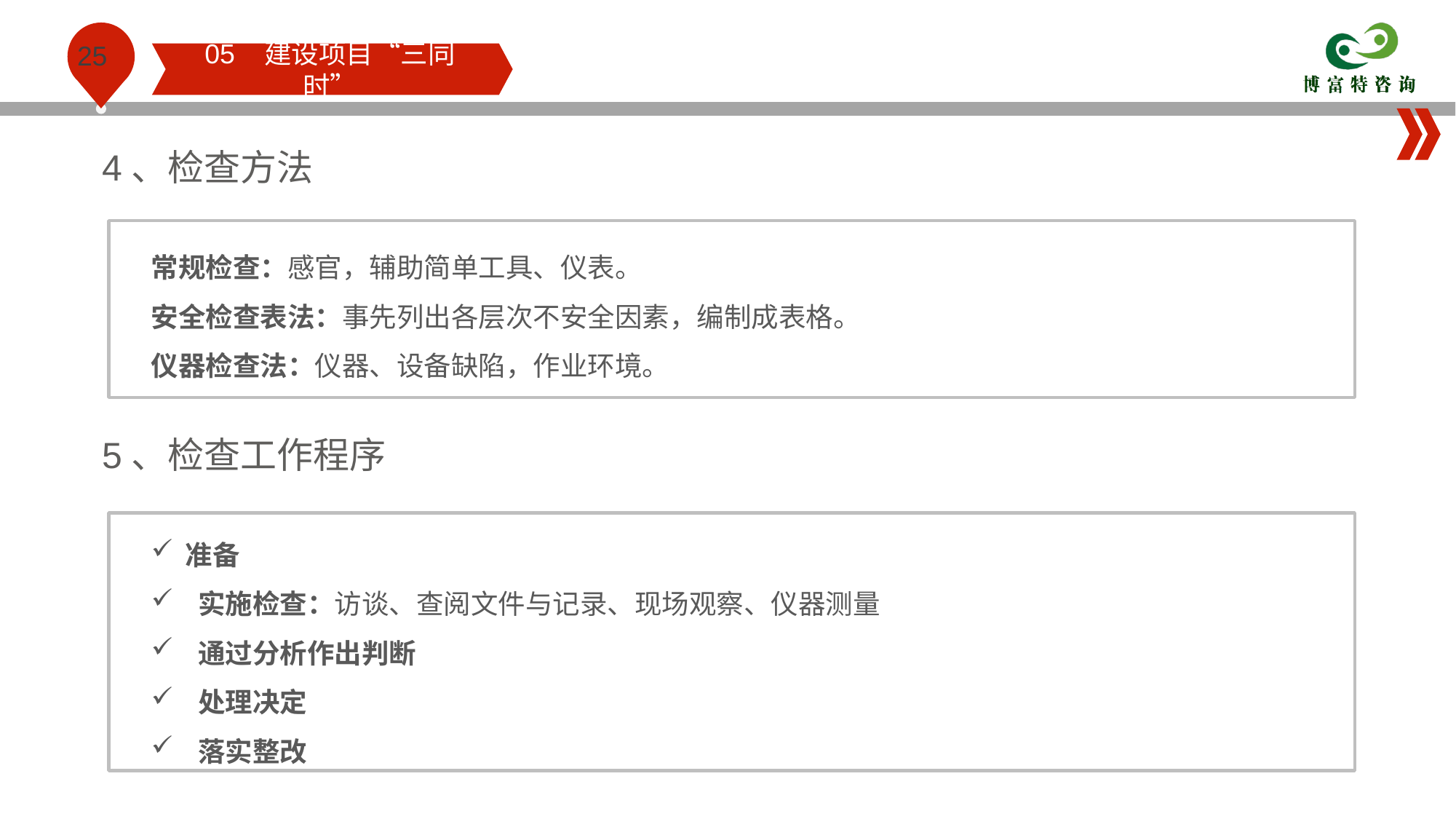

05   建设项目“三同时”

4、检查方法

常规检查：感官，辅助简单工具、仪表。
安全检查表法：事先列出各层次不安全因素，编制成表格。
仪器检查法：仪器、设备缺陷，作业环境。
5、检查工作程序

准备
 实施检查：访谈、查阅文件与记录、现场观察、仪器测量
 通过分析作出判断
 处理决定
 落实整改